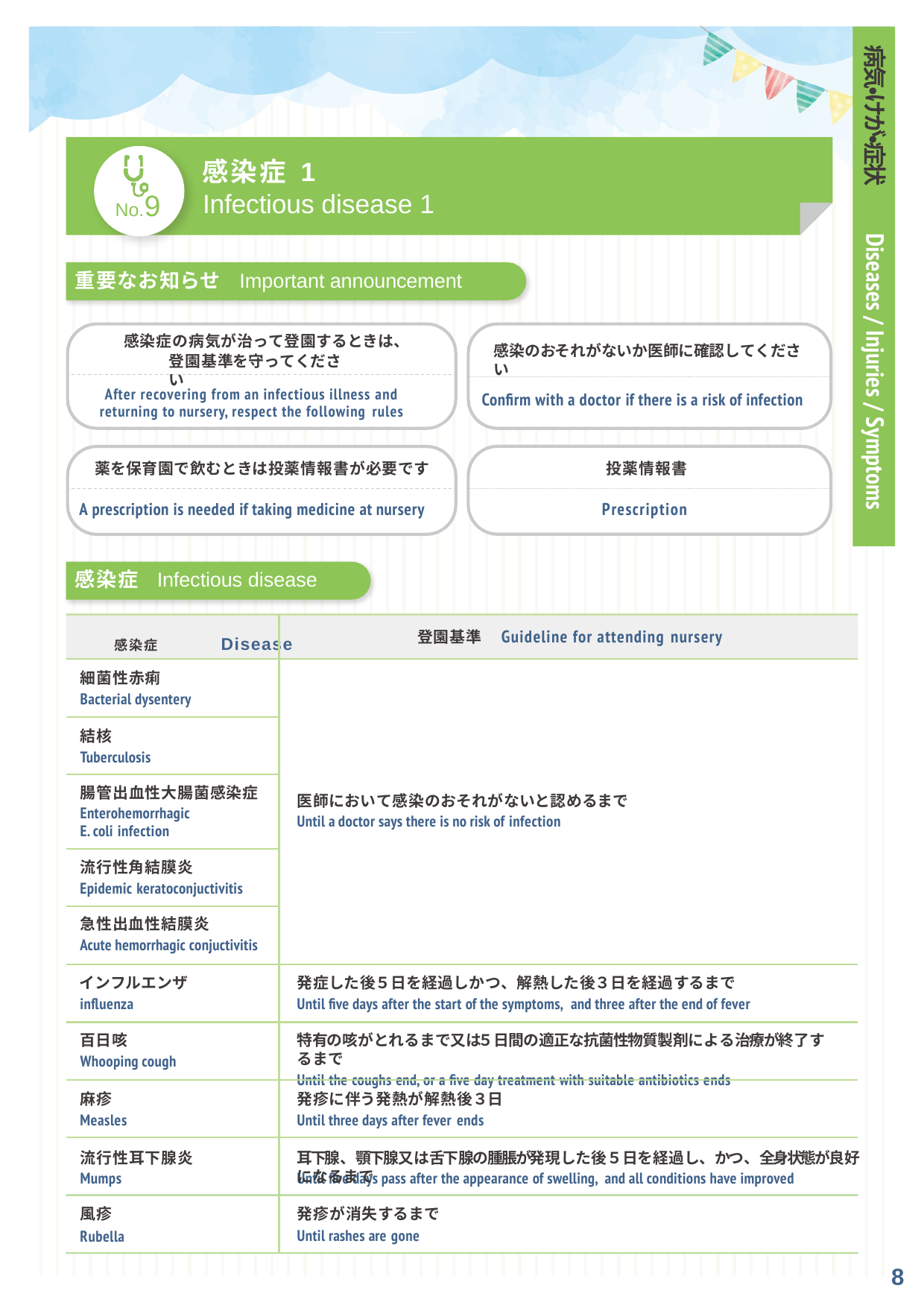

病気・けが・症状

感染症 1

No.9
Infectious disease 1

Diseases / Injuries / Symptoms
重要なお知らせ
Important announcement

感染症の病気が治って登園するときは、
感染のおそれがないか医師に確認してください
登園基準を守ってください
After recovering from an infectious illness and  returning to nursery, respect the following rules
Confirm with a doctor if there is a risk of infection

薬を保育園で飲むときは投薬情報書が必要です
投薬情報書
A prescription is needed if taking medicine at nursery
Prescription
感染症	Infectious disease

感染症	Disease
Guideline for attending nursery
登園基準
細菌性赤痢
Bacterial dysentery

結核
Tuberculosis
腸管出血性大腸菌感染症
Enterohemorrhagic
E. coli infection
医師において感染のおそれがないと認めるまで
Until a doctor says there is no risk of infection
流行性角結膜炎
Epidemic keratoconjuctivitis

急性出血性結膜炎
Acute hemorrhagic conjuctivitis
インフルエンザ
influenza
発症した後５日を経過しかつ、解熱した後３日を経過するまで
Until five days after the start of the symptoms, and three after the end of fever
百日咳
Whooping cough
特有の咳がとれるまで又は５日間の適正な抗菌性物質製剤による治療が終了するまで
Until the coughs end, or a five day treatment with suitable antibiotics ends
発疹に伴う発熱が解熱後３日
Until three days after fever ends
麻疹
Measles
流行性耳下腺炎
Mumps
耳下腺、顎下腺又は舌下腺の腫脹が発現した後５日を経過し、かつ、全身状態が良好になるまで
Until five days pass after the appearance of swelling, and all conditions have improved
風疹
Rubella
発疹が消失するまで
Until rashes are gone

8